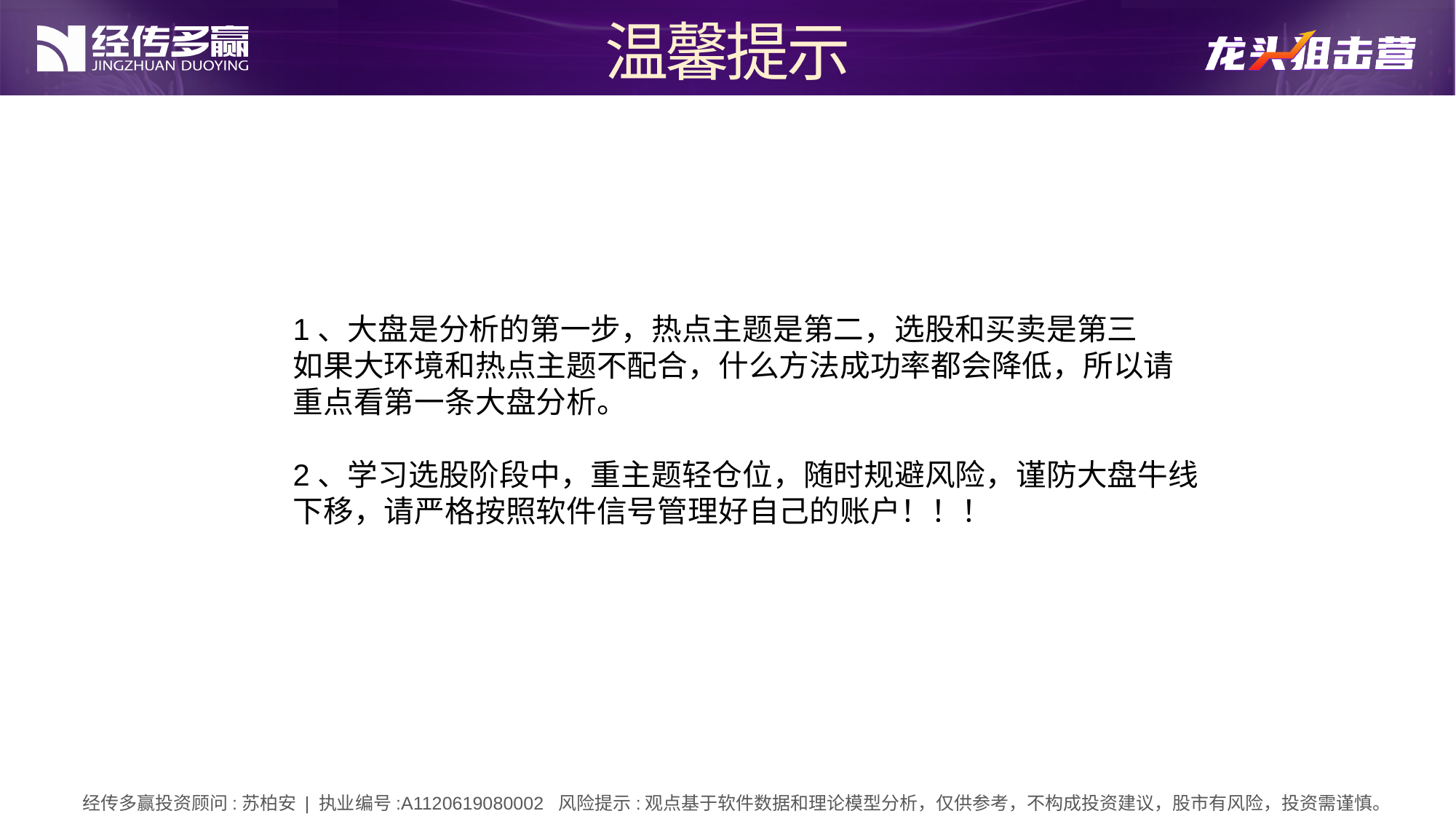

温馨提示
1、大盘是分析的第一步，热点主题是第二，选股和买卖是第三
如果大环境和热点主题不配合，什么方法成功率都会降低，所以请重点看第一条大盘分析。

2、学习选股阶段中，重主题轻仓位，随时规避风险，谨防大盘牛线下移，请严格按照软件信号管理好自己的账户！！！